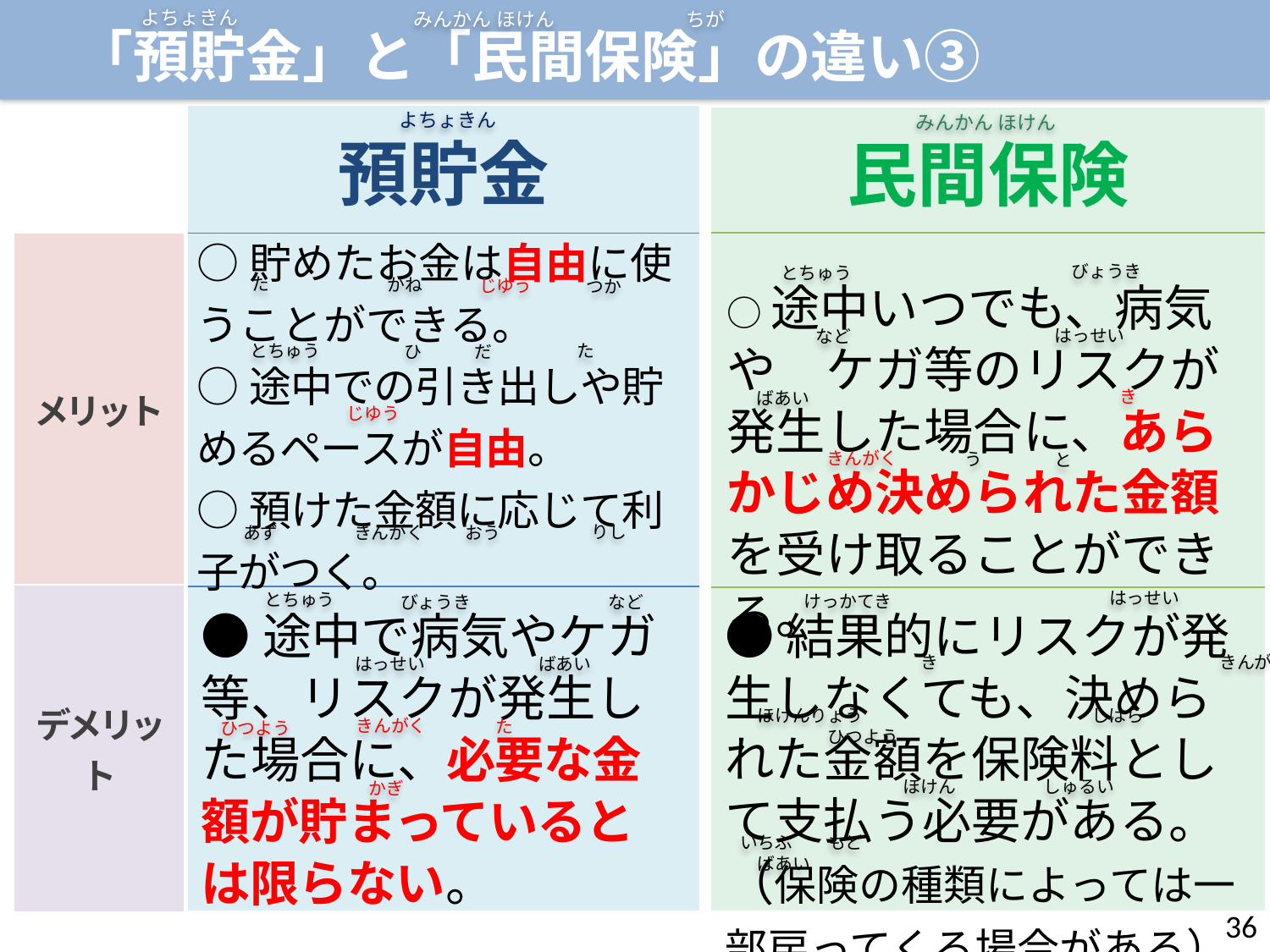

よちょきん
ちが
みんかん ほけん
「預貯金」と「民間保険」の違い③
よちょきん
みんかん ほけん
| 預貯金 |
| --- |
|  |
|  |
| 民間保険 |
| --- |
|  |
|  |
○貯めたお金は自由に使うことができる。
○途中での引き出しや貯めるペースが自由。
○預けた金額に応じて利子がつく。
| メリット |
| --- |
| デメリット |
びょうき
とちゅう
はっせい
など
き
ばあい
きんがく
う
と
た
かね
じゆう
つか
とちゅう
た
ひ
だ
じゆう
りし
あず
きんがく
おう
○途中いつでも、病気や　ケガ等のリスクが発生した場合に、あらかじめ決められた金額を受け取ることができる。
はっせい
けっかてき
き　　　　　　　　　　　　　　　　きんがく
ほけんりょう　　　　　　　　　　　　　しはら　　　　　　　ひつよう
ほけん　　　　　しゅるい
いちぶ　　もど　　　　　　　　　　　　ばあい
とちゅう
びょうき
など
ばあい
はっせい
きんがく
た
ひつよう
かぎ
●結果的にリスクが発生しなくても、決められた金額を保険料として支払う必要がある。（保険の種類によっては一部戻ってくる場合がある）
●途中で病気やケガ等、リスクが発生した場合に、必要な金額が貯まっているとは限らない。
36